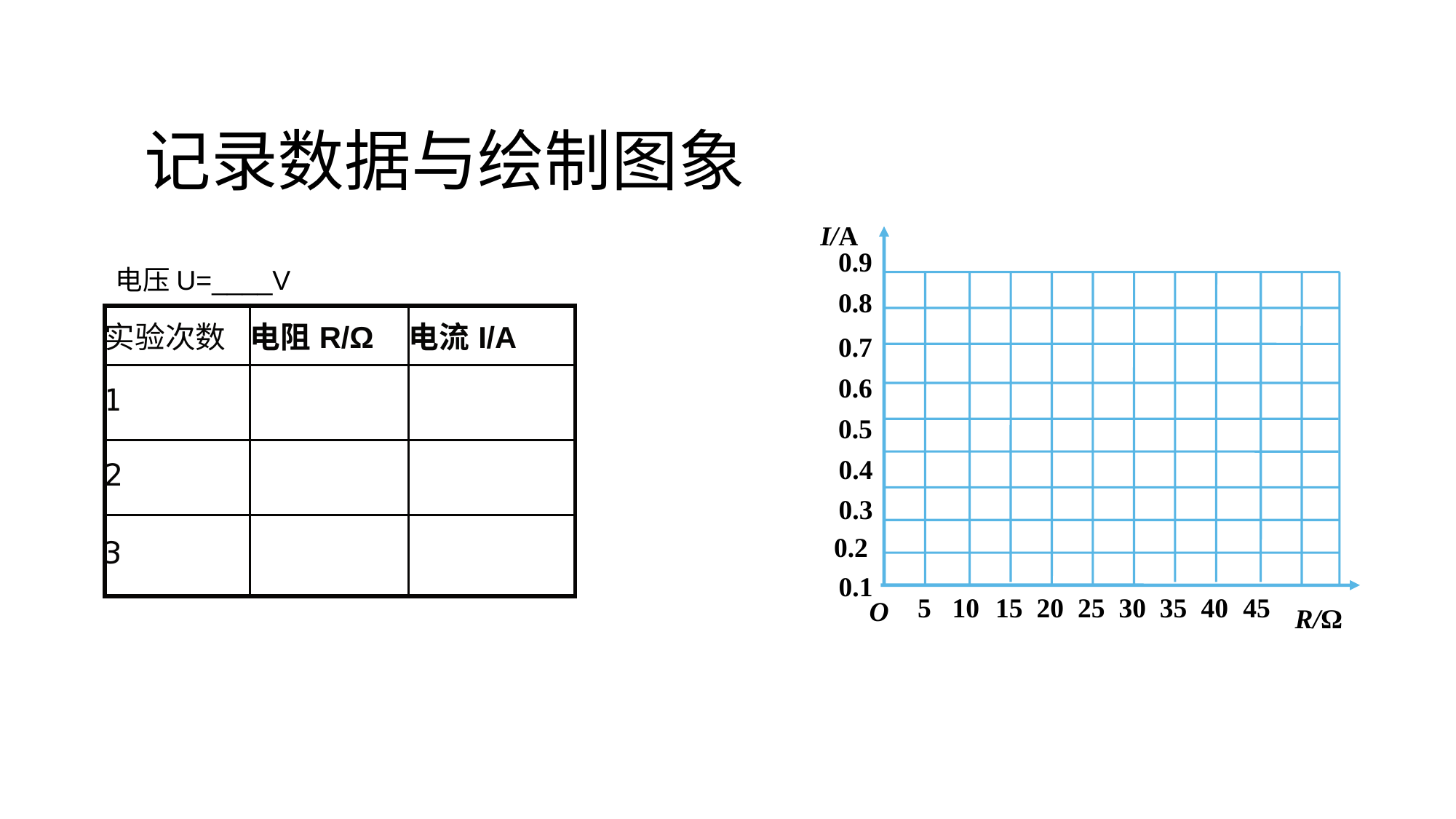

记录数据与绘制图象
I/A

0.9
0.8
0.7
0.6
0.5
0.4
0.3
0.2
0.1
30
40
5
10
15
20
25
35
45
O
R/Ω
电压U=____V
| 实验次数 | 电阻R/Ω | 电流I/A |
| --- | --- | --- |
| 1 |  |  |
| 2 |  |  |
| 3 |  |  |